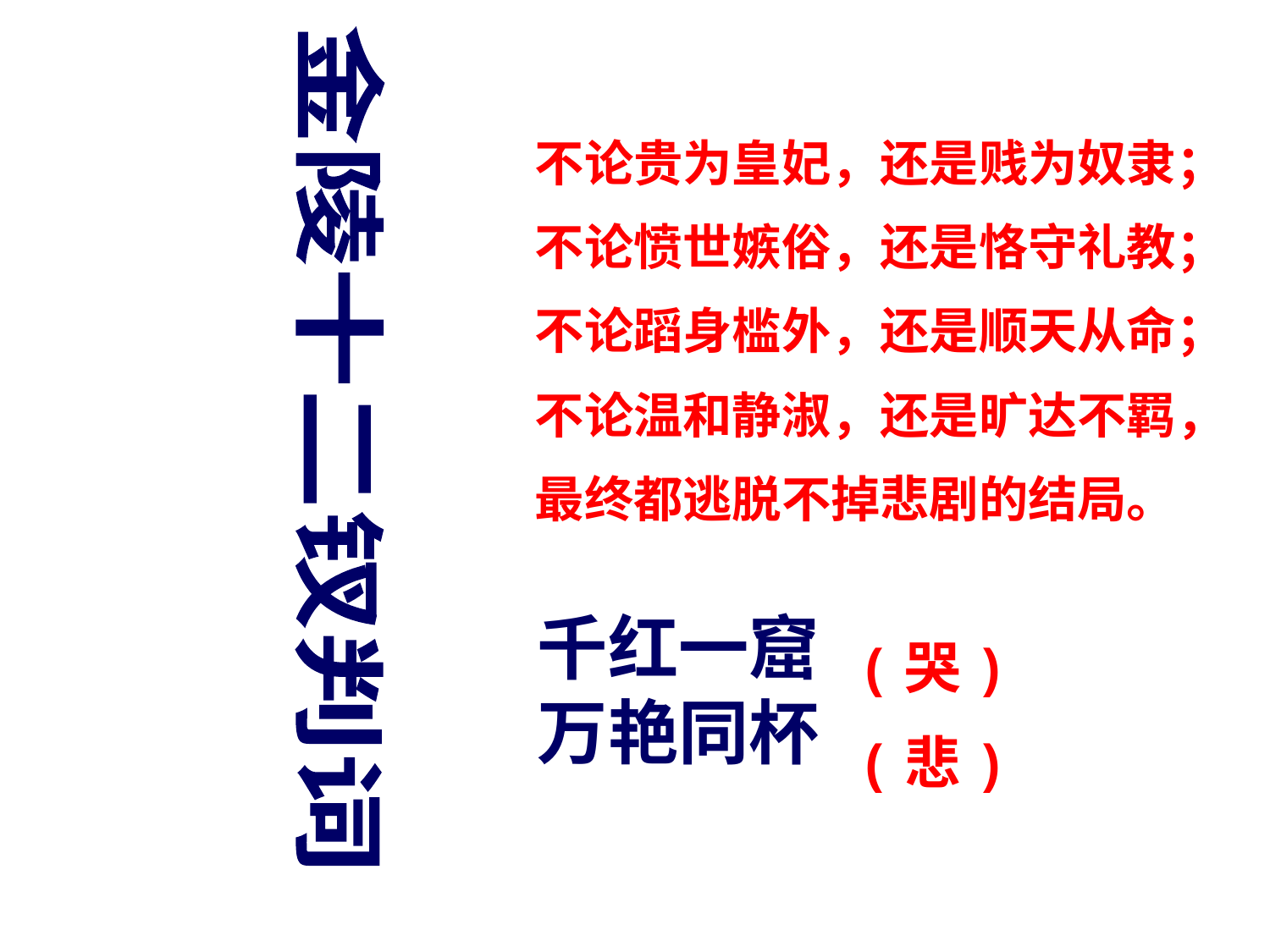

不论贵为皇妃，还是贱为奴隶；
不论愤世嫉俗，还是恪守礼教；
不论蹈身槛外，还是顺天从命；
不论温和静淑，还是旷达不羁，
最终都逃脱不掉悲剧的结局。
金陵十二钗判词
千红一窟
万艳同杯
(哭)
(悲)